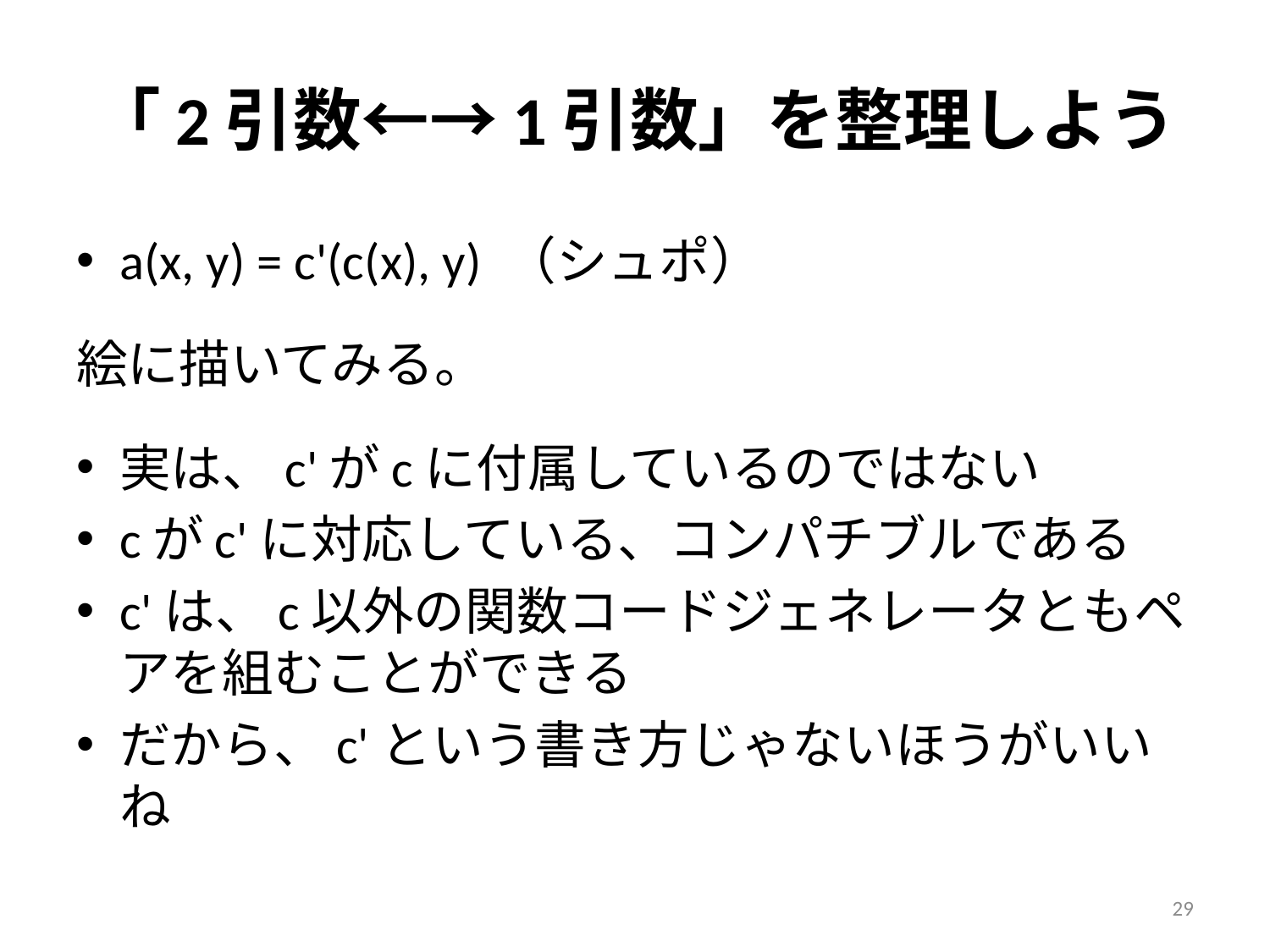

# 「2引数←→1引数」を整理しよう
a(x, y) = c'(c(x), y) （シュポ）

絵に描いてみる。

実は、c'がcに付属しているのではない
cがc'に対応している、コンパチブルである
c'は、c以外の関数コードジェネレータともペアを組むことができる
だから、c'という書き方じゃないほうがいいね

29